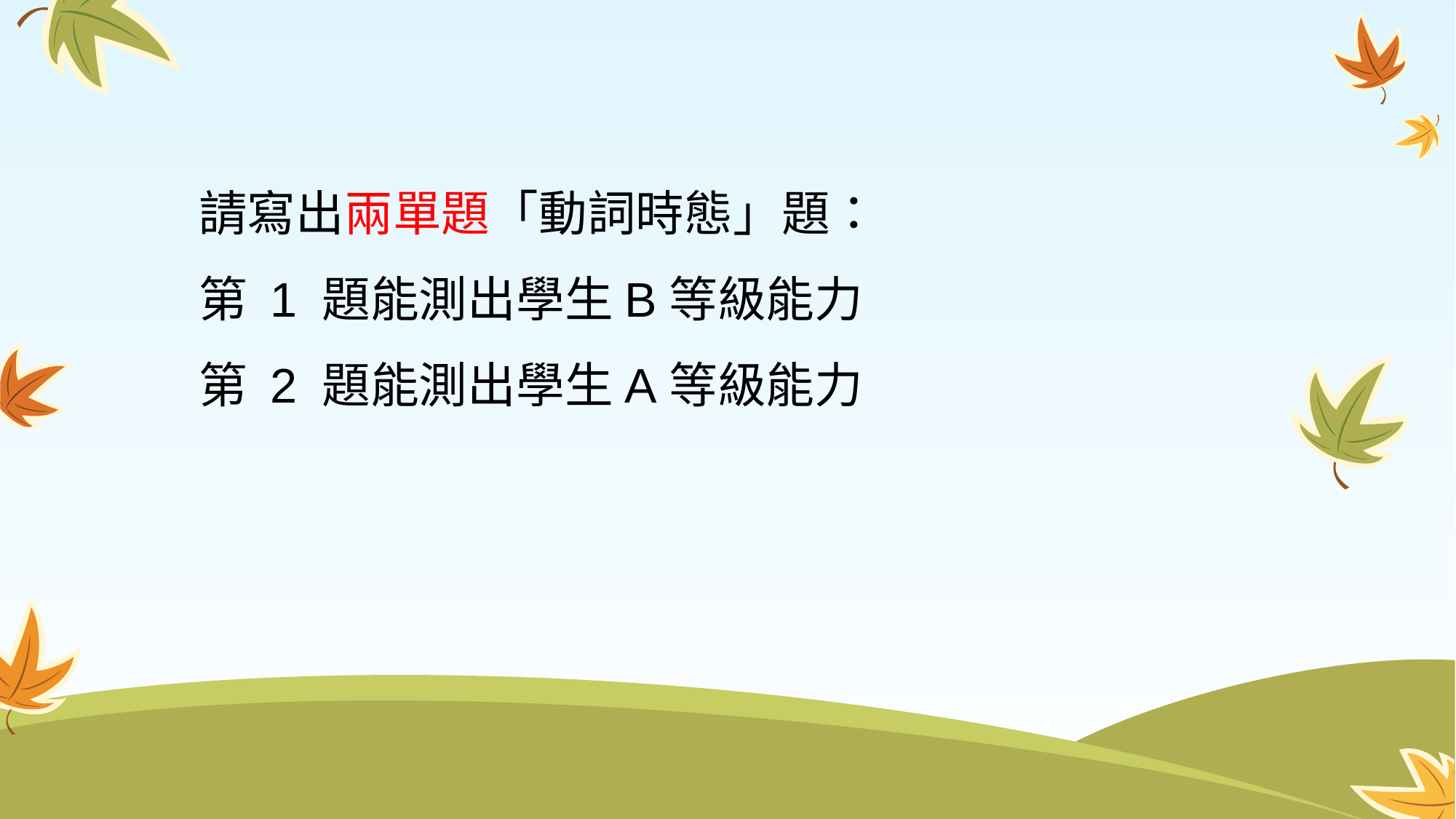

#
請寫出兩單題「動詞時態」題：
第 1 題能測出學生B等級能力
第 2 題能測出學生A等級能力